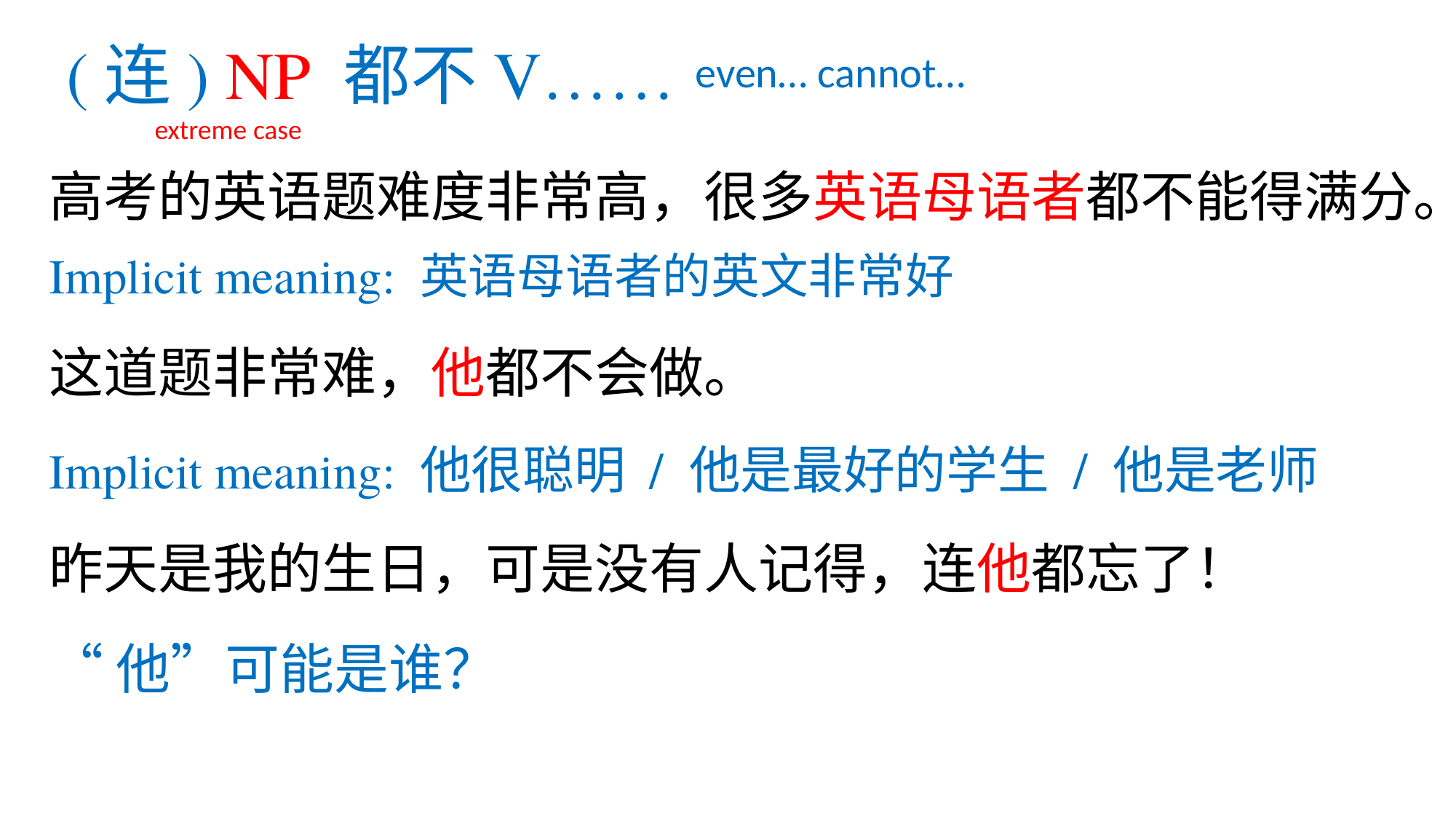

# (连) NP 都不V……
even… cannot…
extreme case
高考的英语题难度非常高，很多英语母语者都不能得满分。Implicit meaning: 英语母语者的英文非常好
这道题非常难，他都不会做。
Implicit meaning: 他很聪明 / 他是最好的学生 / 他是老师
昨天是我的生日，可是没有人记得，连他都忘了！
“他”可能是谁？